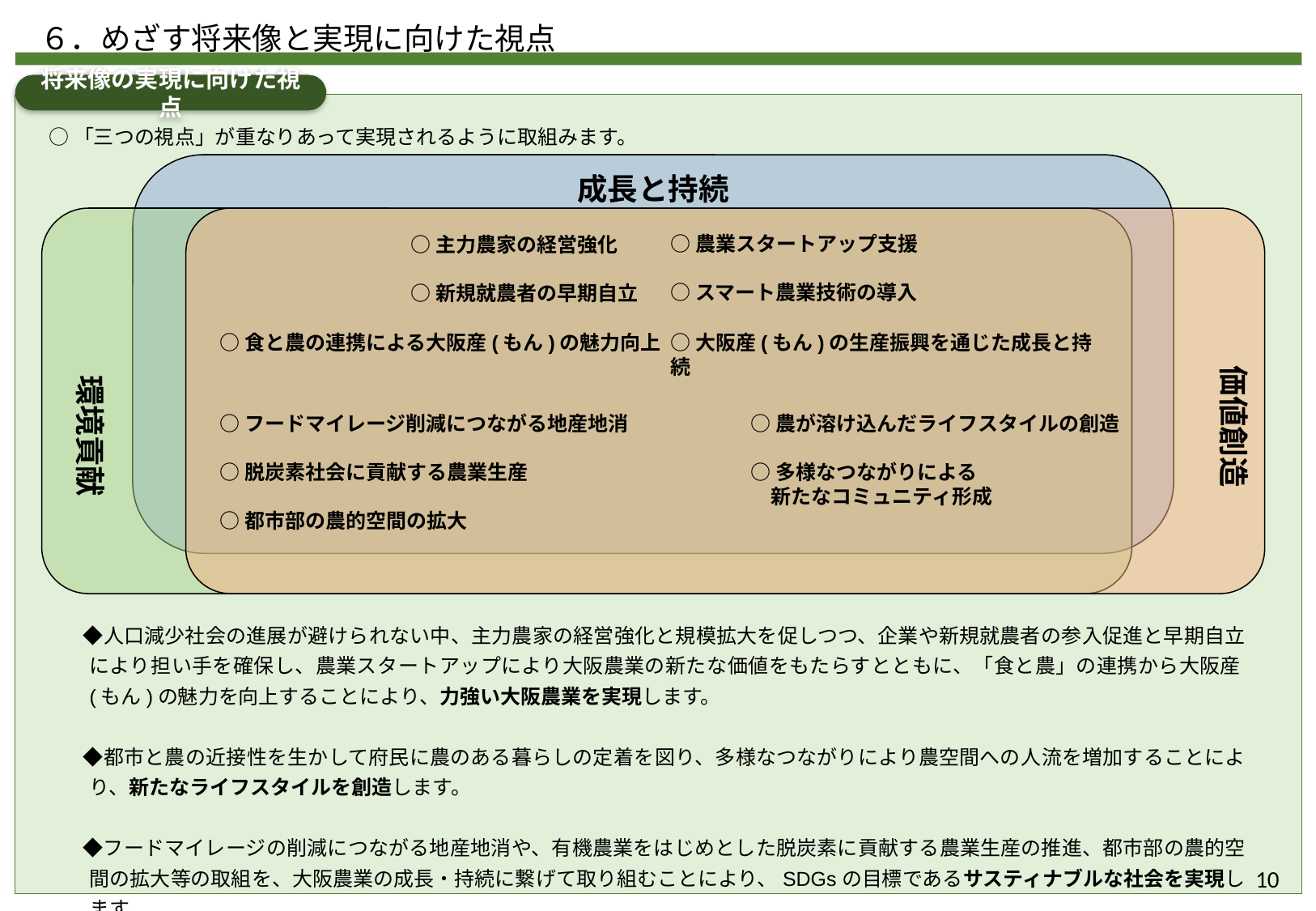

６．めざす将来像と実現に向けた視点

将来像の実現に向けた視点

○「三つの視点」が重なりあって実現されるように取組みます。

○農業スタートアップ支援

○スマート農業技術の導入
○主力農家の経営強化

○新規就農者の早期自立
○大阪産(もん)の生産振興を通じた成長と持続
○農が溶け込んだライフスタイルの創造

○多様なつながりによる
　新たなコミュニティ形成
○フードマイレージ削減につながる地産地消

○脱炭素社会に貢献する農業生産

○都市部の農的空間の拡大
成長と持続
○食と農の連携による大阪産(もん)の魅力向上
価値創造
環境貢献
　　◆人口減少社会の進展が避けられない中、主力農家の経営強化と規模拡大を促しつつ、企業や新規就農者の参入促進と早期自立により担い手を確保し、農業スタートアップにより大阪農業の新たな価値をもたらすとともに、「食と農」の連携から大阪産(もん)の魅力を向上することにより、力強い大阪農業を実現します。

　　◆都市と農の近接性を生かして府民に農のある暮らしの定着を図り、多様なつながりにより農空間への人流を増加することにより、新たなライフスタイルを創造します。

　　◆フードマイレージの削減につながる地産地消や、有機農業をはじめとした脱炭素に貢献する農業生産の推進、都市部の農的空間の拡大等の取組を、大阪農業の成長・持続に繋げて取り組むことにより、SDGsの目標であるサスティナブルな社会を実現します。
10